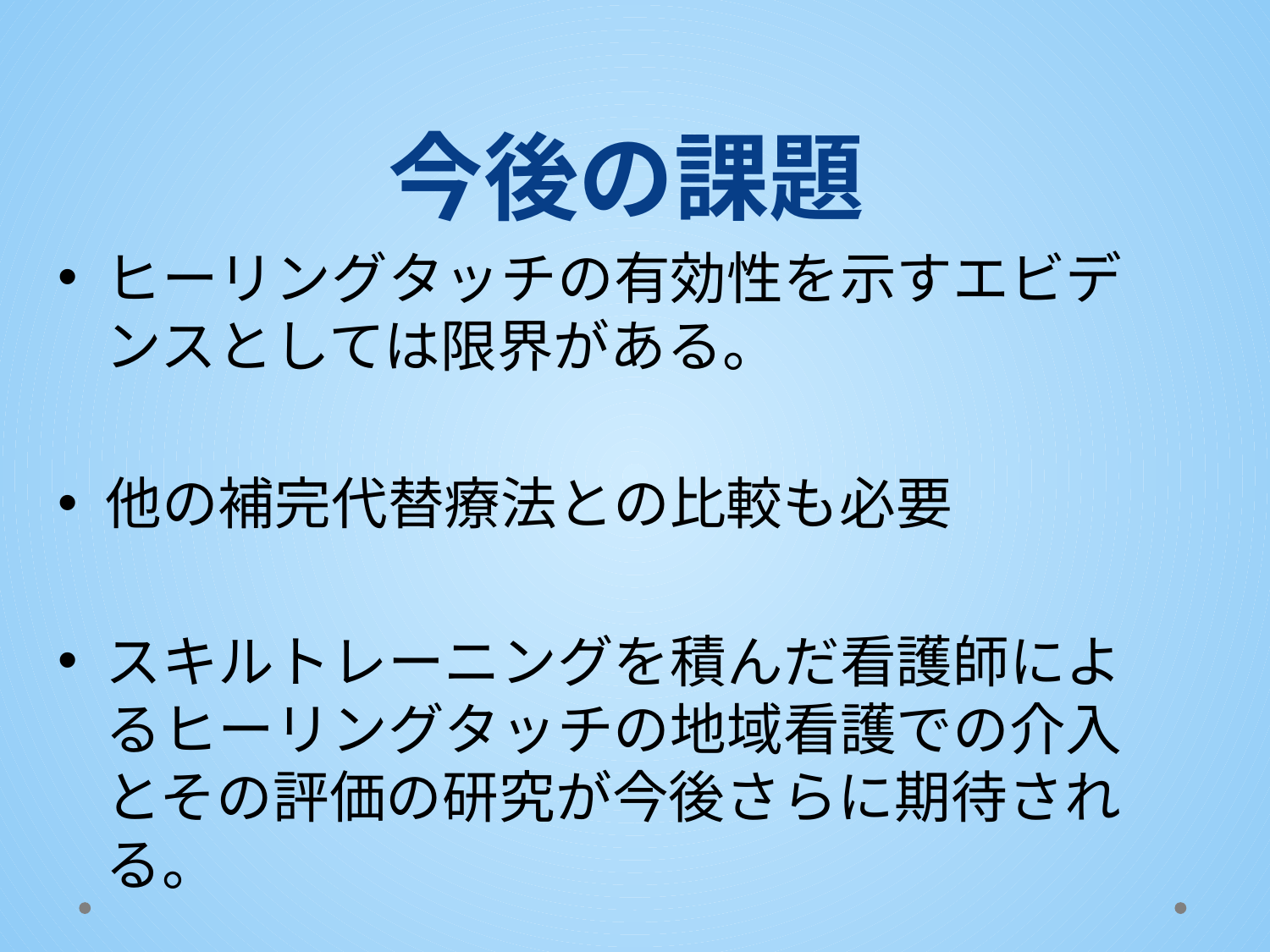

# 今後の課題
ヒーリングタッチの有効性を示すエビデンスとしては限界がある。

他の補完代替療法との比較も必要

スキルトレーニングを積んだ看護師によるヒーリングタッチの地域看護での介入とその評価の研究が今後さらに期待される。